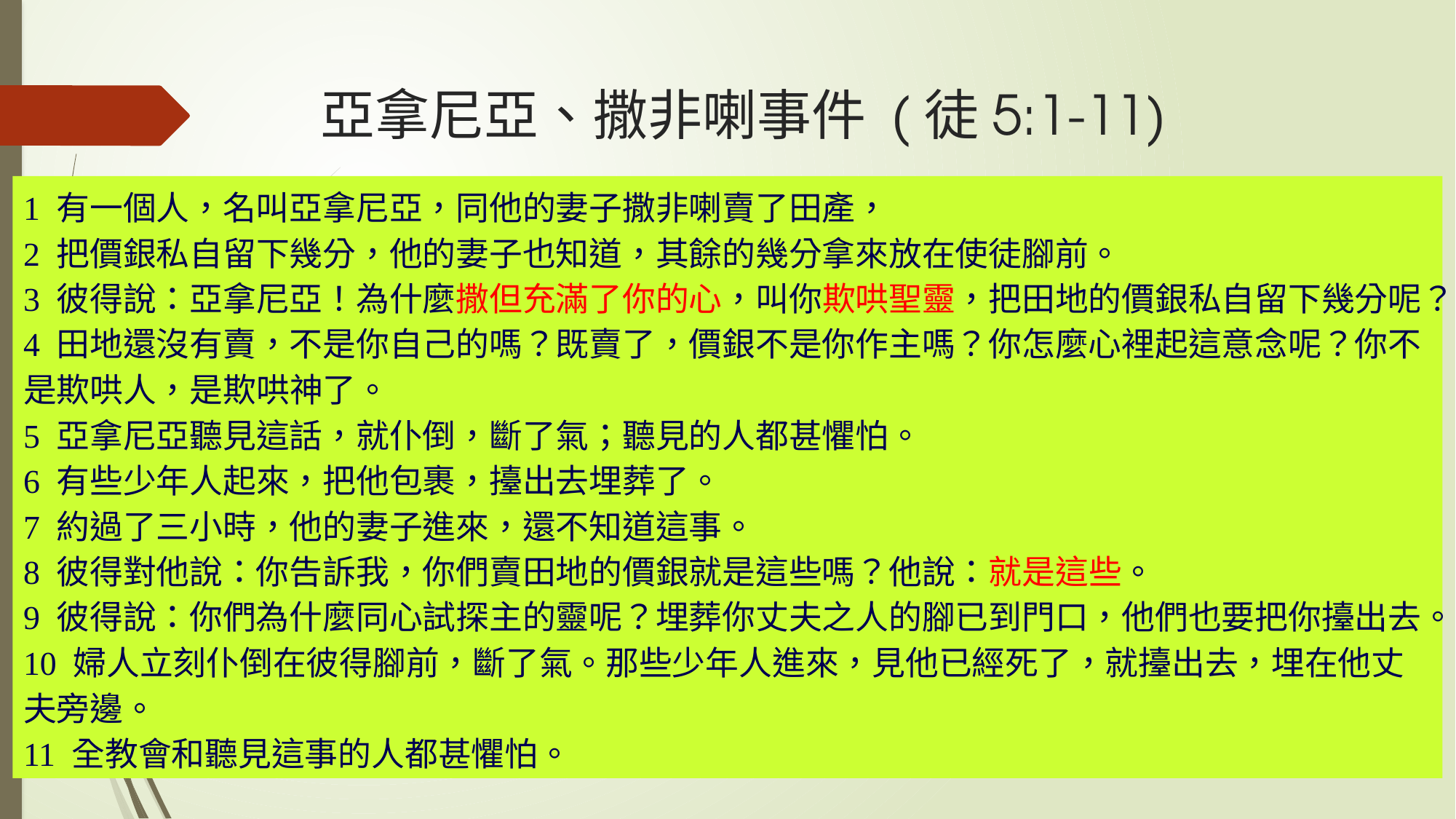

# 亞拿尼亞、撒非喇事件 (徒5:1-11)
1 有一個人，名叫亞拿尼亞，同他的妻子撒非喇賣了田產，
2 把價銀私自留下幾分，他的妻子也知道，其餘的幾分拿來放在使徒腳前。
3 彼得說：亞拿尼亞！為什麼撒但充滿了你的心，叫你欺哄聖靈，把田地的價銀私自留下幾分呢？
4 田地還沒有賣，不是你自己的嗎？既賣了，價銀不是你作主嗎？你怎麼心裡起這意念呢？你不是欺哄人，是欺哄神了。
5 亞拿尼亞聽見這話，就仆倒，斷了氣；聽見的人都甚懼怕。
6 有些少年人起來，把他包裹，擡出去埋葬了。
7 約過了三小時，他的妻子進來，還不知道這事。
8 彼得對他說：你告訴我，你們賣田地的價銀就是這些嗎？他說：就是這些。
9 彼得說：你們為什麼同心試探主的靈呢？埋葬你丈夫之人的腳已到門口，他們也要把你擡出去。
10 婦人立刻仆倒在彼得腳前，斷了氣。那些少年人進來，見他已經死了，就擡出去，埋在他丈夫旁邊。
11 全教會和聽見這事的人都甚懼怕。